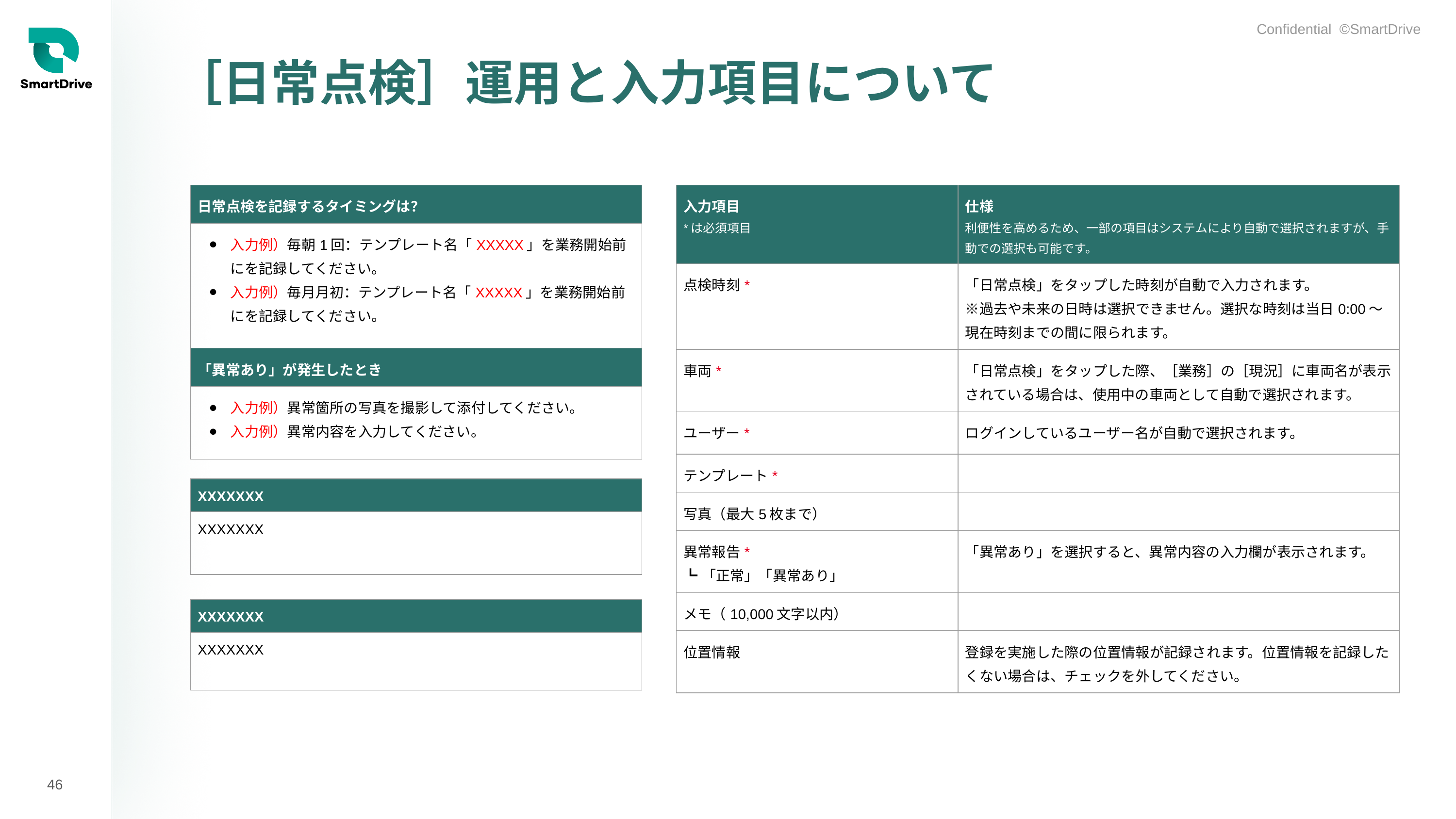

| 初期設定で スタート | おすすめ設定で クイックスタート |
| --- | --- |
| ◯ | ◯ |
# ［日常点検］運用と入力項目について
［日常点検］運用と入力項目について

| このページについて |
| --- |
| 入力例）／赤文字 など内容の編集は、貴社の運用に合わせてご対応ください。 テンプレートはカスタマイズ・複数作成することが可能です。 詳細は「日常点検のテンプレート項目を設定・編集する」を参照ください。 |
| 日常点検を記録するタイミングは？ |
| --- |
| 入力例）毎朝1回：テンプレート名「XXXXX」を業務開始前にを記録してください。 入力例）毎月月初：テンプレート名「XXXXX」を業務開始前にを記録してください。 |
| 入力項目 \*は必須項目 | 仕様 利便性を高めるため、一部の項目はシステムにより自動で選択されますが、手動での選択も可能です。 |
| --- | --- |
| 点検時刻\* | 「日常点検」をタップした時刻が自動で入力されます。 ※過去や未来の日時は選択できません。選択な時刻は当日0:00〜現在時刻までの間に限られます。 |
| 車両\* | 「日常点検」をタップした際、［業務］の［現況］に車両名が表示されている場合は、使用中の車両として自動で選択されます。 |
| ユーザー\* | ログインしているユーザー名が自動で選択されます。 |
| テンプレート\* |  |
| 写真（最大5枚まで） |  |
| 異常報告\* ┗「正常」「異常あり」 | 「異常あり」を選択すると、異常内容の入力欄が表示されます。 |
| メモ（10,000文字以内） |  |
| 位置情報 | 登録を実施した際の位置情報が記録されます。位置情報を記録したくない場合は、チェックを外してください。 |
| 「異常あり」が発生したとき |
| --- |
| 入力例）異常箇所の写真を撮影して添付してください。 入力例）異常内容を入力してください。 |
| XXXXXXX |
| --- |
| XXXXXXX |
| XXXXXXX |
| --- |
| XXXXXXX |
46